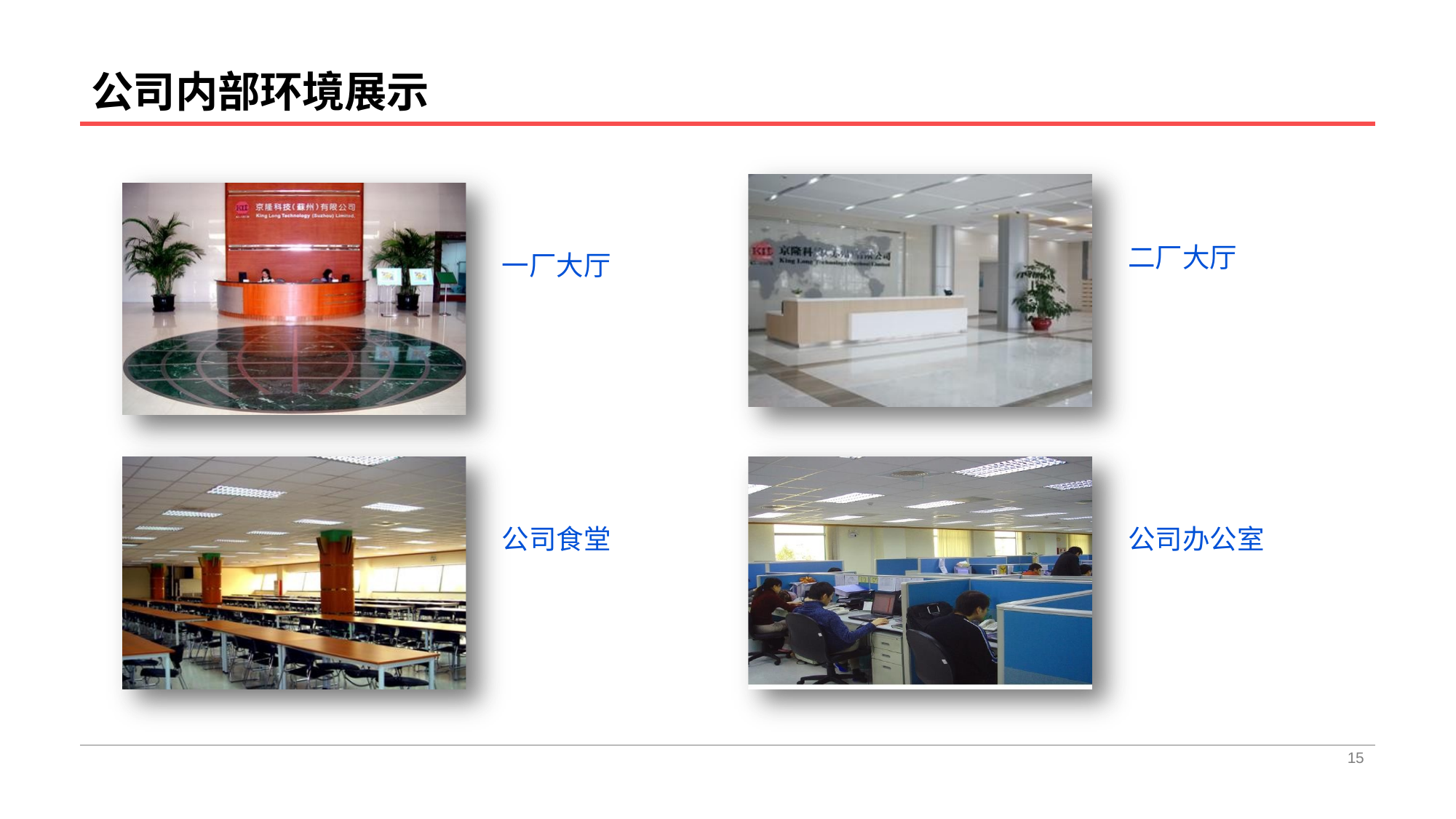

# 公司内部环境展示

二厂大厅
一厂大厅

公司食堂
公司办公室

15